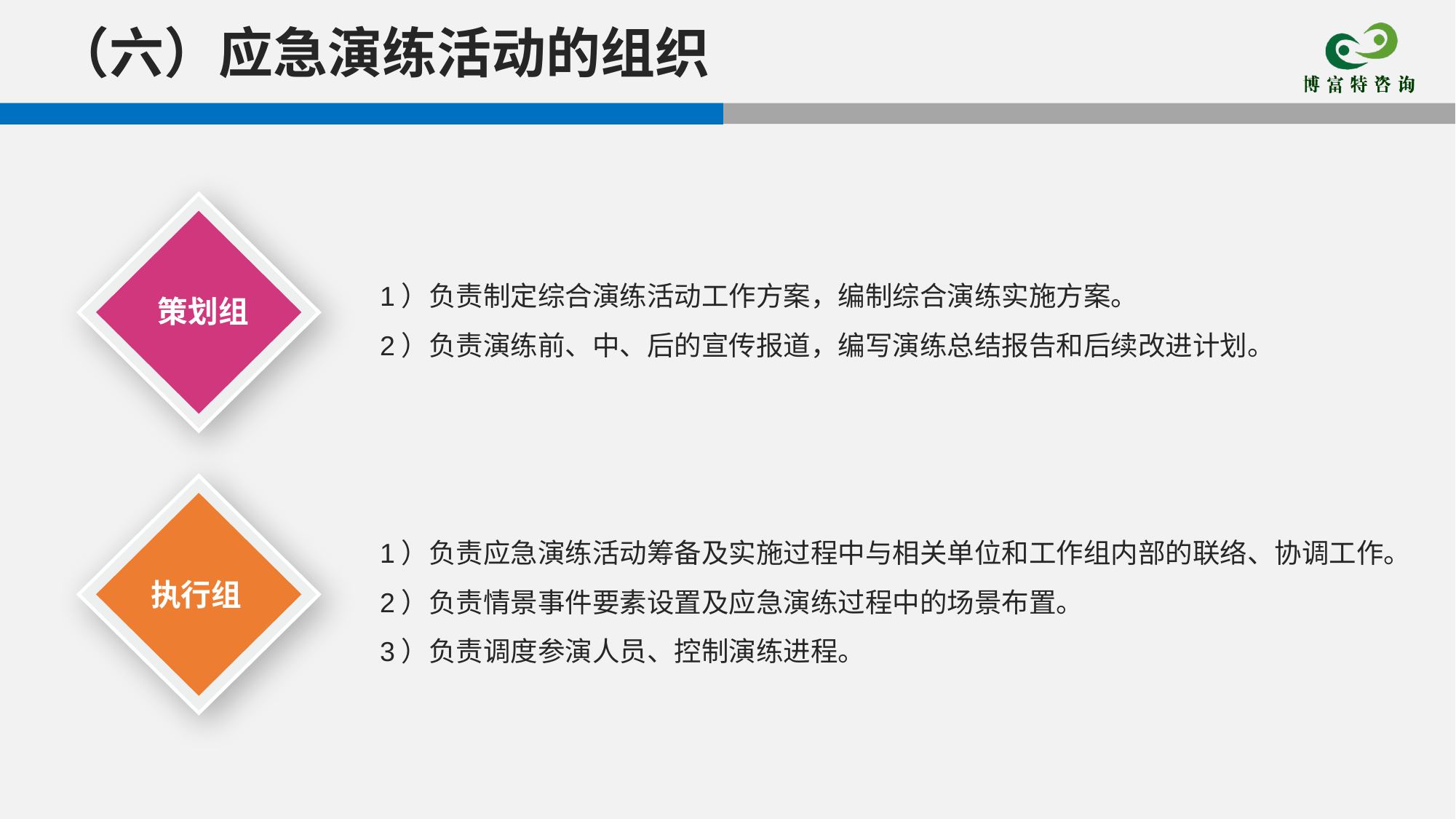

（六）应急演练活动的组织

1）负责制定综合演练活动工作方案，编制综合演练实施方案。
2）负责演练前、中、后的宣传报道，编写演练总结报告和后续改进计划。
策划组

1）负责应急演练活动筹备及实施过程中与相关单位和工作组内部的联络、协调工作。
2）负责情景事件要素设置及应急演练过程中的场景布置。
3）负责调度参演人员、控制演练进程。
执行组